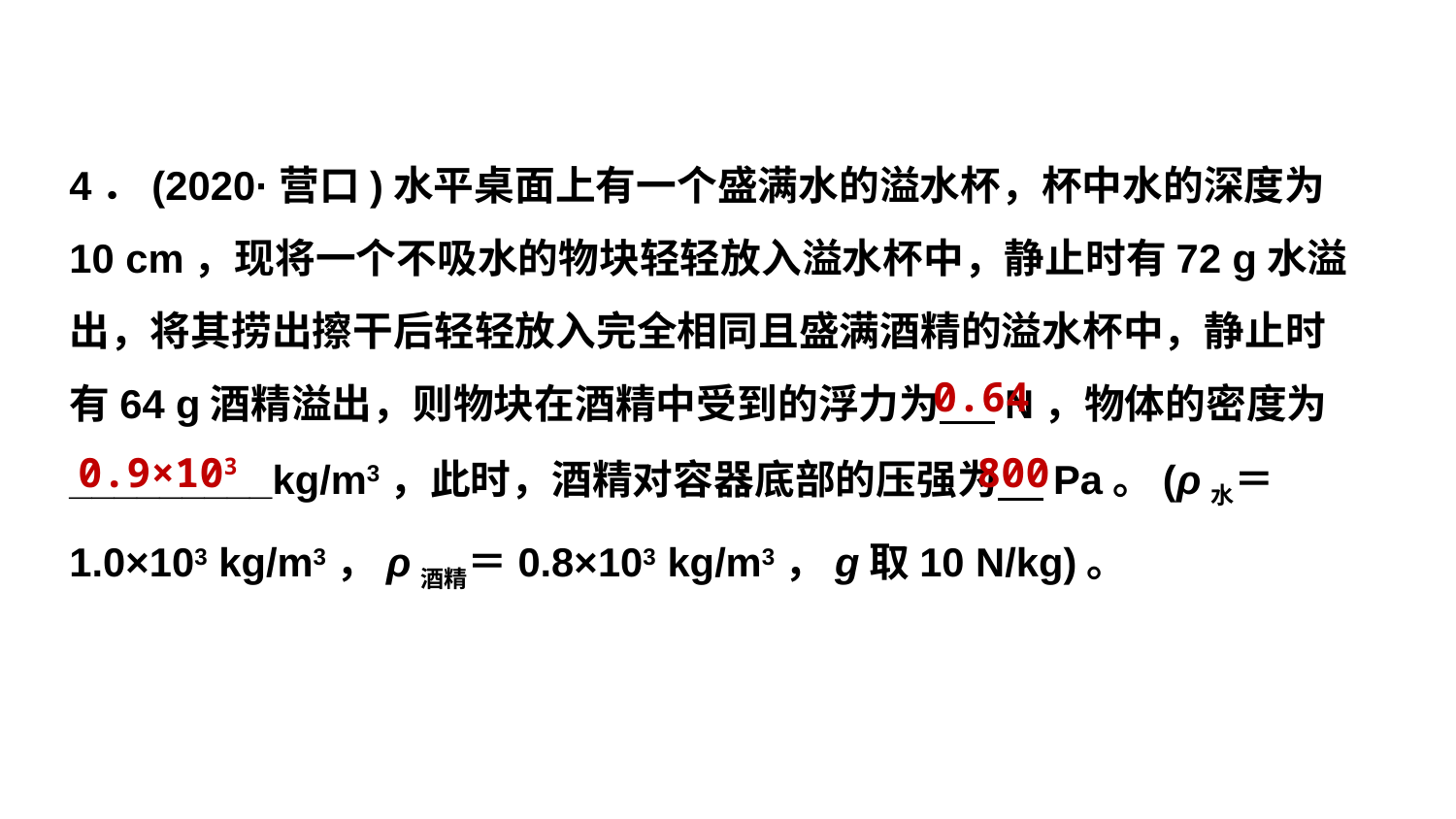

4．(2020·营口)水平桌面上有一个盛满水的溢水杯，杯中水的深度为
10 cm，现将一个不吸水的物块轻轻放入溢水杯中，静止时有72 g水溢
出，将其捞出擦干后轻轻放入完全相同且盛满酒精的溢水杯中，静止时
有64 g酒精溢出，则物块在酒精中受到的浮力为      N，物体的密度为
_________kg/m3，此时，酒精对容器底部的压强为     Pa。(ρ水＝
1.0×103 kg/m3，ρ酒精＝0.8×103 kg/m3，g取10 N/kg)。
0.64
0.9×103
800